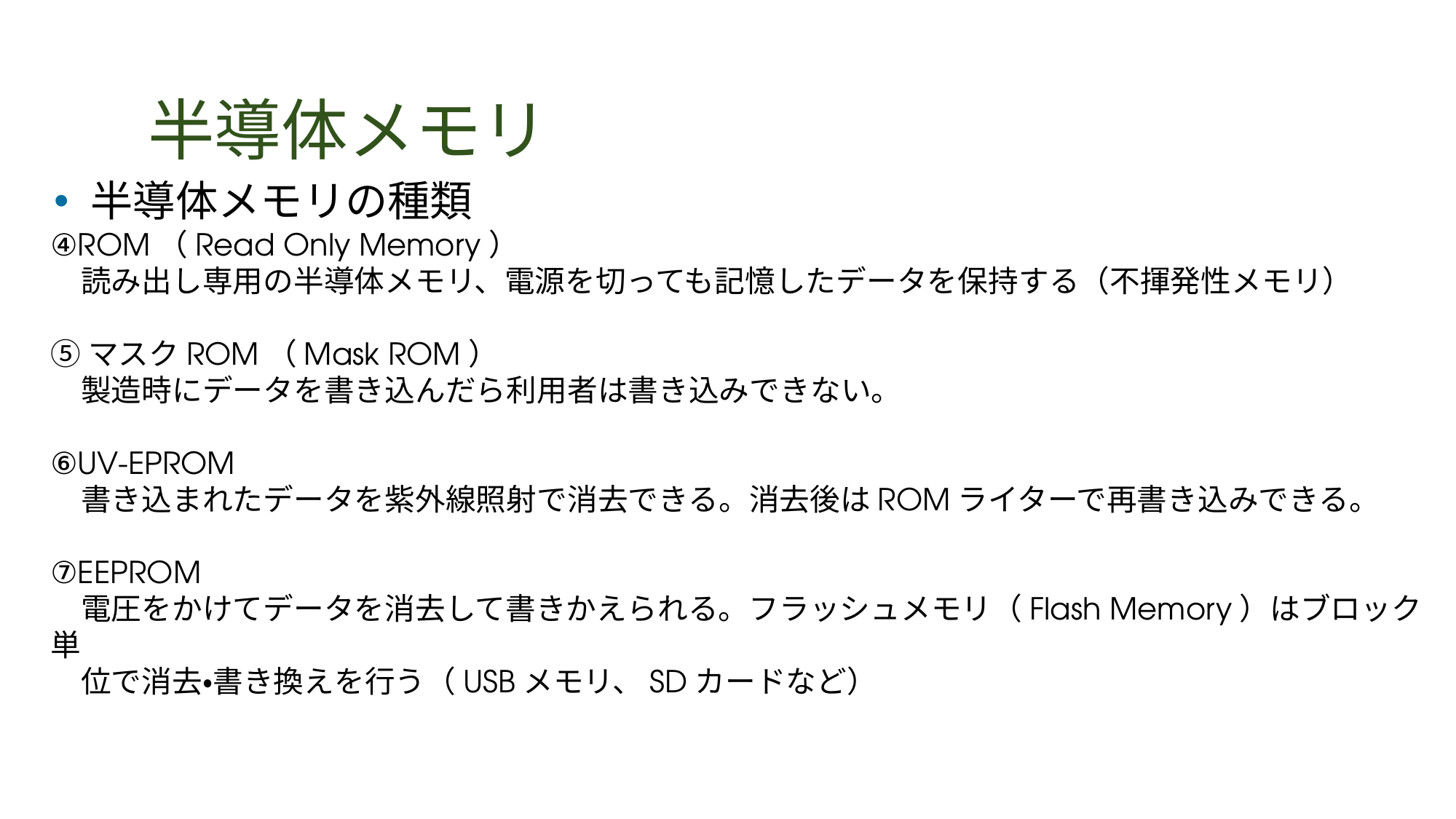

# 半導体メモリ
半導体メモリの種類
④ROM（Read Only Memory）
　読み出し専用の半導体メモリ、電源を切っても記憶したデータを保持する（不揮発性メモリ）

⑤マスクROM（Mask ROM）
　製造時にデータを書き込んだら利用者は書き込みできない。

⑥UV-EPROM
　書き込まれたデータを紫外線照射で消去できる。消去後はROMライターで再書き込みできる。

⑦EEPROM
　電圧をかけてデータを消去して書きかえられる。フラッシュメモリ（Flash Memory）はブロック単
　位で消去・書き換えを行う（USBメモリ、SDカードなど）